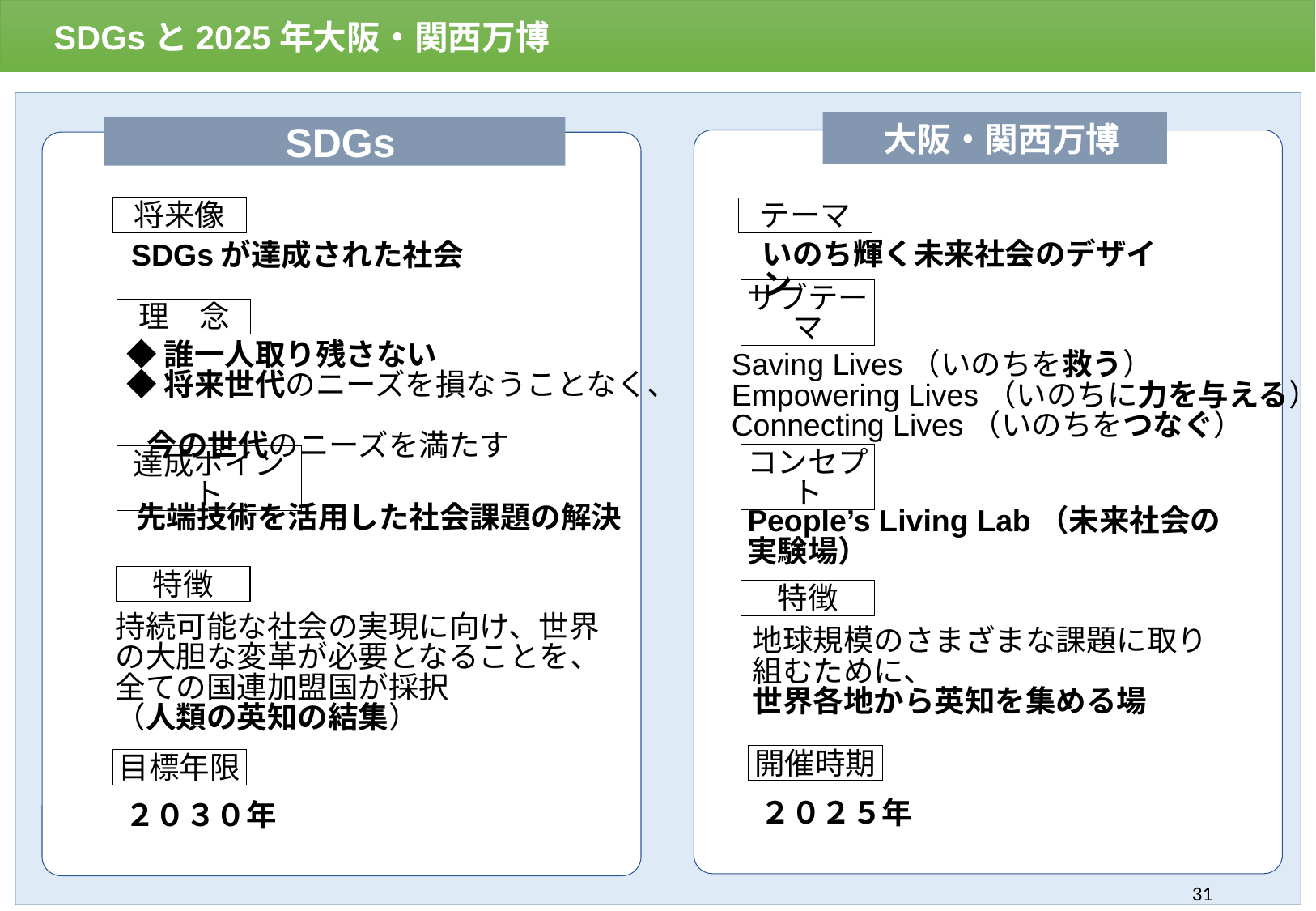

SDGsと2025年大阪・関西万博

 大阪・関西万博
SDGs

将来像
テーマ
いのち輝く未来社会のデザイン
SDGsが達成された社会
サブテーマ
理　念
◆誰一人取り残さない
◆将来世代のニーズを損なうことなく、
   今の世代のニーズを満たす
Saving Lives（いのちを救う）
Empowering Lives（いのちに力を与える）
Connecting Lives（いのちをつなぐ）
コンセプト
達成ポイント
先端技術を活用した社会課題の解決
People’s Living Lab（未来社会の実験場）
特徴
特徴
持続可能な社会の実現に向け、世界の大胆な変革が必要となることを、全ての国連加盟国が採択
（人類の英知の結集）
地球規模のさまざまな課題に取り組むために、
世界各地から英知を集める場
開催時期
目標年限
２０２５年
２０３０年
31